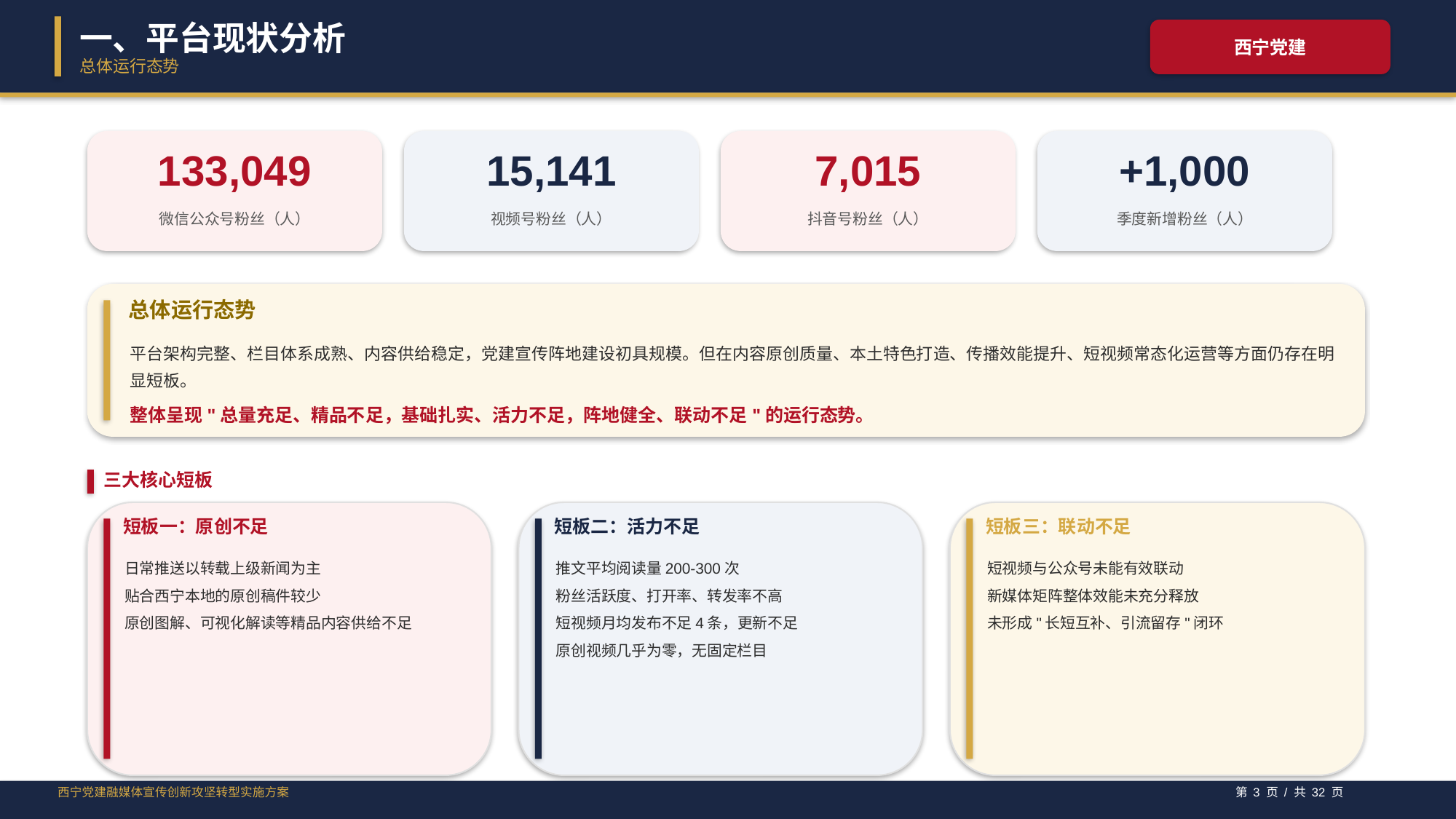

一、平台现状分析

西宁党建
总体运行态势

133,049
15,141
7,015
+1,000
微信公众号粉丝（人）
视频号粉丝（人）
抖音号粉丝（人）
季度新增粉丝（人）

总体运行态势

平台架构完整、栏目体系成熟、内容供给稳定，党建宣传阵地建设初具规模。但在内容原创质量、本土特色打造、传播效能提升、短视频常态化运营等方面仍存在明显短板。
整体呈现"总量充足、精品不足，基础扎实、活力不足，阵地健全、联动不足"的运行态势。
三大核心短板

短板一：原创不足
短板二：活力不足
短板三：联动不足

日常推送以转载上级新闻为主
贴合西宁本地的原创稿件较少
原创图解、可视化解读等精品内容供给不足
推文平均阅读量200-300次
粉丝活跃度、打开率、转发率不高
短视频月均发布不足4条，更新不足
原创视频几乎为零，无固定栏目
短视频与公众号未能有效联动
新媒体矩阵整体效能未充分释放
未形成"长短互补、引流留存"闭环

西宁党建融媒体宣传创新攻坚转型实施方案
第 3 页 / 共 32 页